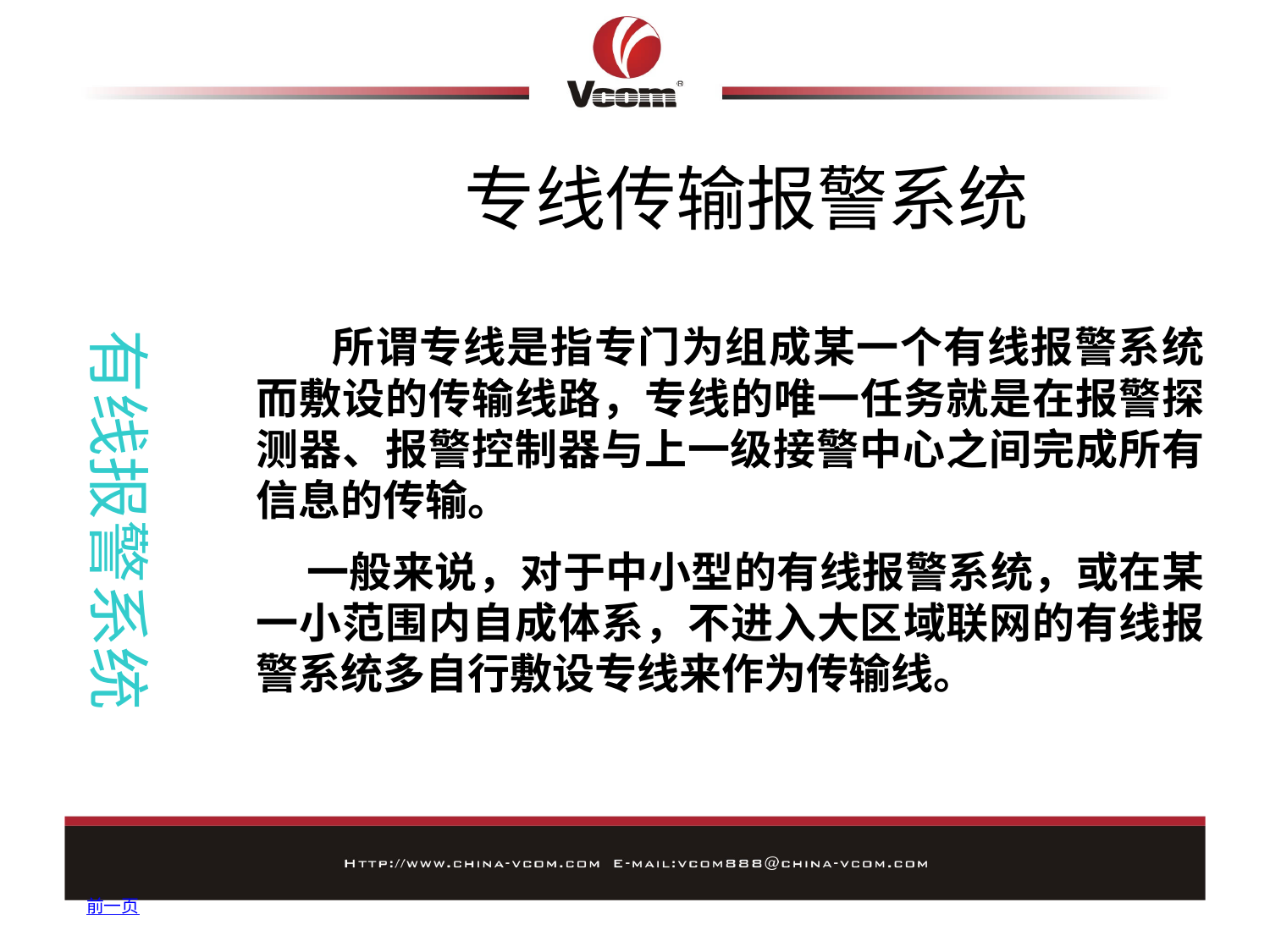

专线传输报警系统
     所谓专线是指专门为组成某一个有线报警系统而敷设的传输线路，专线的唯一任务就是在报警探测器、报警控制器与上一级接警中心之间完成所有信息的传输。
    一般来说，对于中小型的有线报警系统，或在某一小范围内自成体系，不进入大区域联网的有线报警系统多自行敷设专线来作为传输线。
有线报警系统
前一页